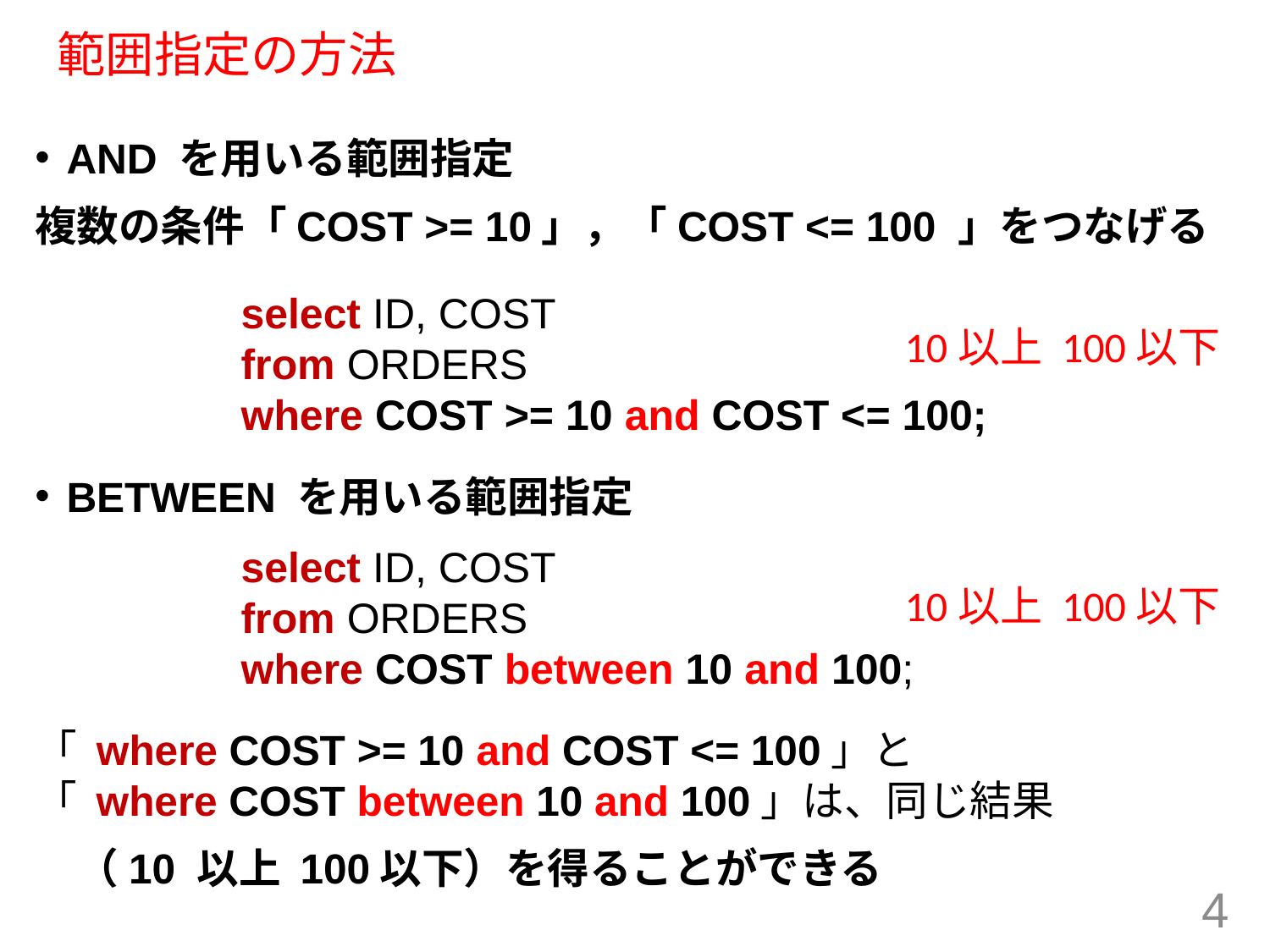

# 範囲指定の方法
AND を用いる範囲指定
複数の条件「COST >= 10」，「COST <= 100 」をつなげる

BETWEEN を用いる範囲指定

「 where COST >= 10 and COST <= 100」と
「 where COST between 10 and 100」は、同じ結果
　（10 以上 100以下）を得ることができる
		select ID, COST
		from ORDERS
		where COST >= 10 and COST <= 100;

		select ID, COST
		from ORDERS
		where COST between 10 and 100;

10以上 100以下
10以上 100以下
4